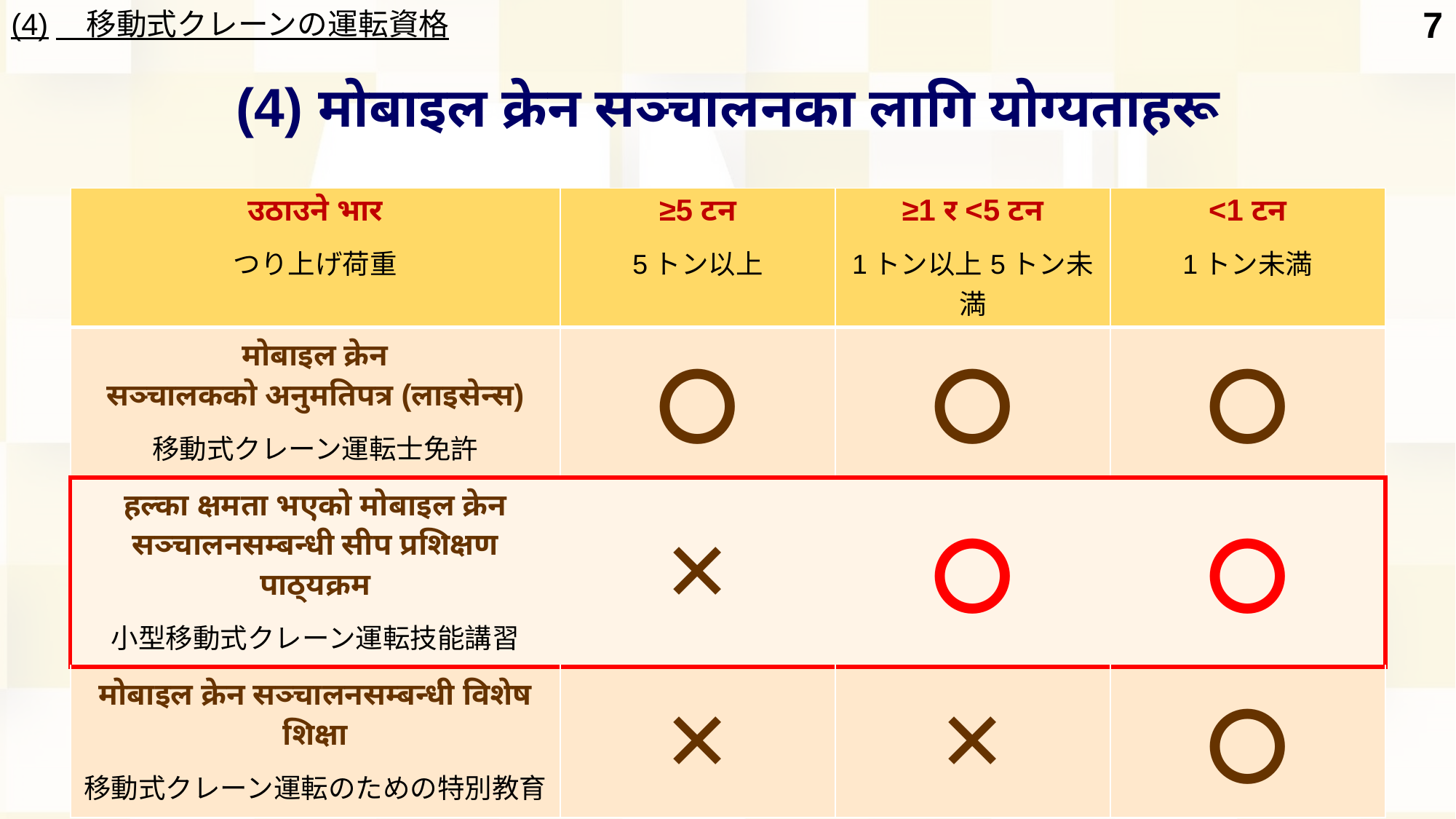

7
(4)　移動式クレーンの運転資格
(4) मोबाइल क्रेन सञ्चालनका लागि योग्यताहरू
| उठाउने भार つり上げ荷重 | ≥5 टन 5トン以上 | ≥1 र <5 टन 1トン以上5トン未満 | <1 टन 1トン未満 |
| --- | --- | --- | --- |
| मोबाइल क्रेन सञ्चालकको अनुमतिपत्र (लाइसेन्स) 移動式クレーン運転士免許 | 〇 | 〇 | 〇 |
| हल्का क्षमता भएको मोबाइल क्रेन सञ्चालनसम्बन्धी सीप प्रशिक्षण पाठ्यक्रम 小型移動式クレーン運転技能講習 | ✕ | 〇 | 〇 |
| मोबाइल क्रेन सञ्चालनसम्बन्धी विशेष शिक्षा 移動式クレーン運転のための特別教育 | ✕ | ✕ | 〇 |